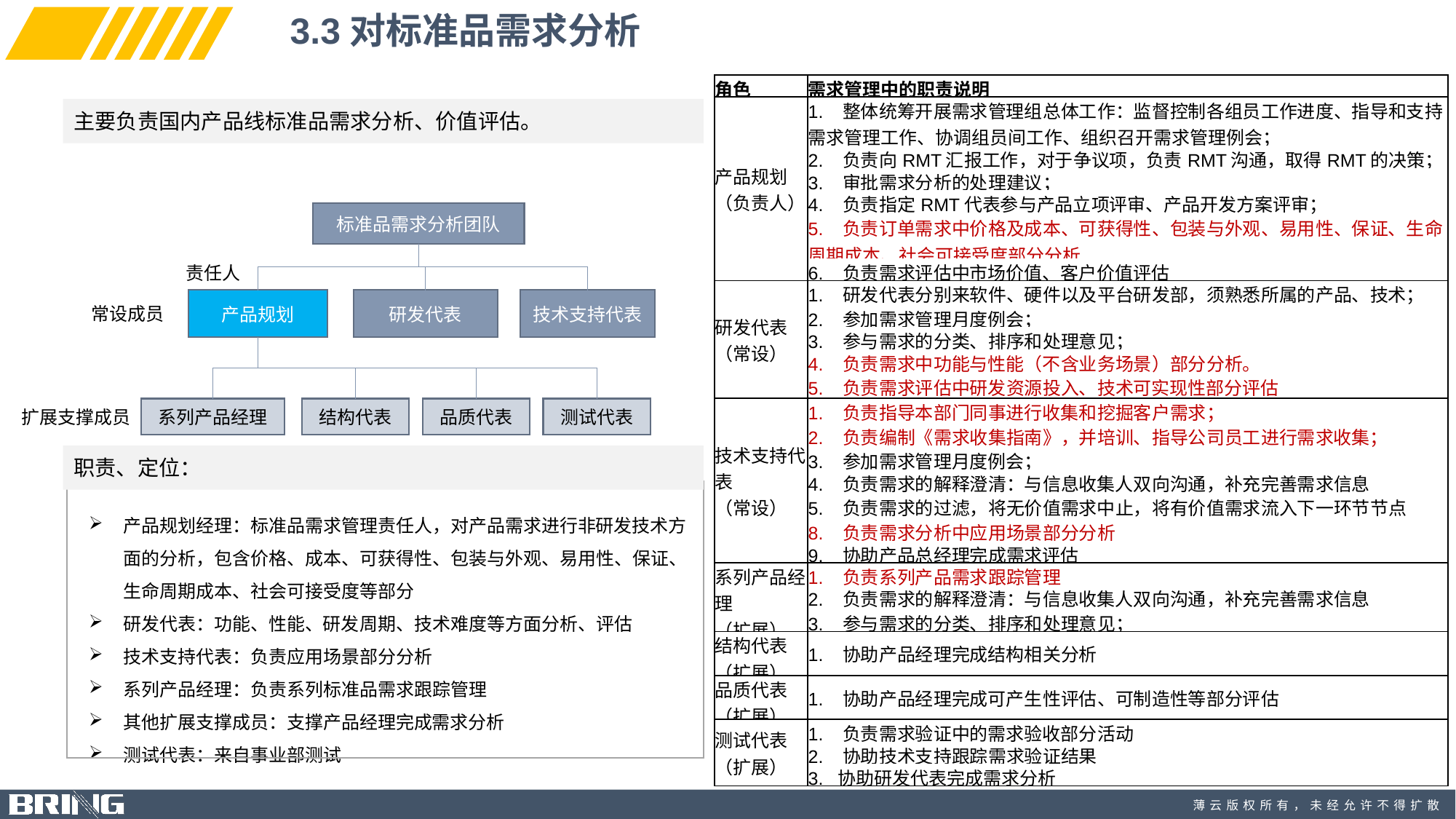

3.3对标准品需求分析
| 角色 | 需求管理中的职责说明 |
| --- | --- |
| 产品规划 （负责人） | 1.   整体统筹开展需求管理组总体工作：监督控制各组员工作进度、指导和支持需求管理工作、协调组员间工作、组织召开需求管理例会； |
|  | 2.   负责向RMT汇报工作，对于争议项，负责RMT沟通，取得RMT的决策； |
|  | 3.   审批需求分析的处理建议； |
|  | 4.   负责指定RMT代表参与产品立项评审、产品开发方案评审； |
|  | 5.   负责订单需求中价格及成本、可获得性、包装与外观、易用性、保证、生命周期成本、社会可接受度部分分析 |
|  | 6.   负责需求评估中市场价值、客户价值评估 |
| 研发代表 （常设） | 1.   研发代表分别来软件、硬件以及平台研发部，须熟悉所属的产品、技术； |
|  | 2.   参加需求管理月度例会； |
|  | 3.   参与需求的分类、排序和处理意见； |
|  | 4.   负责需求中功能与性能（不含业务场景）部分分析。 |
|  | 5.   负责需求评估中研发资源投入、技术可实现性部分评估 |
| 技术支持代表 （常设） | 1.   负责指导本部门同事进行收集和挖掘客户需求； |
|  | 2.   负责编制《需求收集指南》，并培训、指导公司员工进行需求收集； |
|  | 3.   参加需求管理月度例会； |
|  | 4.   负责需求的解释澄清：与信息收集人双向沟通，补充完善需求信息 |
|  | 5.   负责需求的过滤，将无价值需求中止，将有价值需求流入下一环节节点 |
|  | 8.   负责需求分析中应用场景部分分析 |
|  | 9.   协助产品总经理完成需求评估 |
| 系列产品经理 （扩展） | 1.   负责系列产品需求跟踪管理 |
|  | 2.   负责需求的解释澄清：与信息收集人双向沟通，补充完善需求信息 |
|  | 3.   参与需求的分类、排序和处理意见； |
| 结构代表 （扩展） | 1.   协助产品经理完成结构相关分析 |
| 品质代表 （扩展） | 1.   协助产品经理完成可产生性评估、可制造性等部分评估 |
| 测试代表 （扩展） | 1.   负责需求验证中的需求验收部分活动 |
|  | 2.   协助技术支持跟踪需求验证结果 |
|  | 3.  协助研发代表完成需求分析 |
主要负责国内产品线标准品需求分析、价值评估。
标准品需求分析团队
责任人
产品规划
研发代表
技术支持代表
常设成员
系列产品经理
结构代表
品质代表
测试代表
扩展支撑成员
职责、定位：

产品规划经理：标准品需求管理责任人，对产品需求进行非研发技术方面的分析，包含价格、成本、可获得性、包装与外观、易用性、保证、生命周期成本、社会可接受度等部分
研发代表：功能、性能、研发周期、技术难度等方面分析、评估
技术支持代表：负责应用场景部分分析
系列产品经理：负责系列标准品需求跟踪管理
其他扩展支撑成员：支撑产品经理完成需求分析
测试代表：来自事业部测试